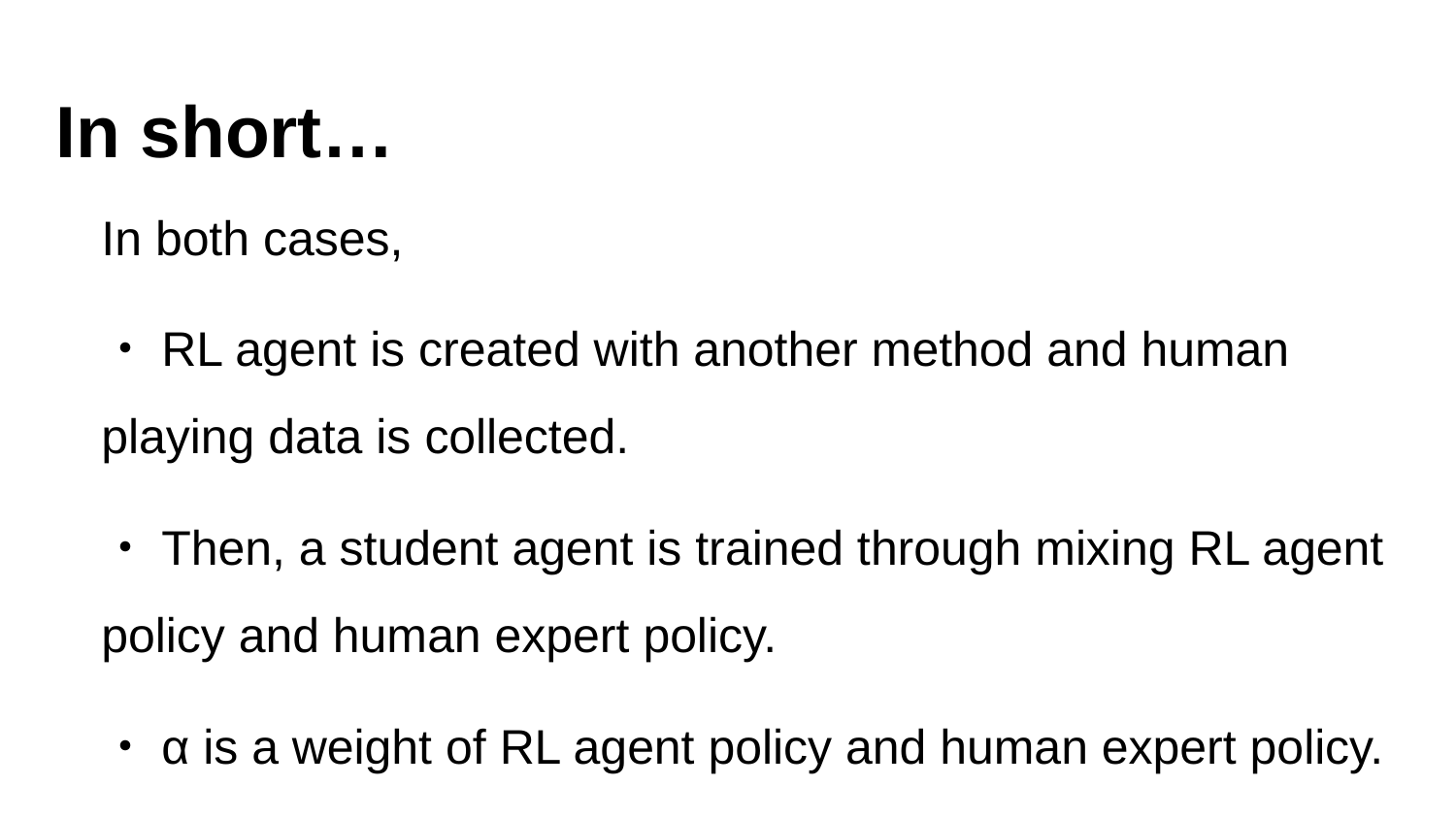

# In short…
In both cases,
・RL agent is created with another method and human playing data is collected.
・Then, a student agent is trained through mixing RL agent policy and human expert policy.
・α is a weight of RL agent policy and human expert policy.